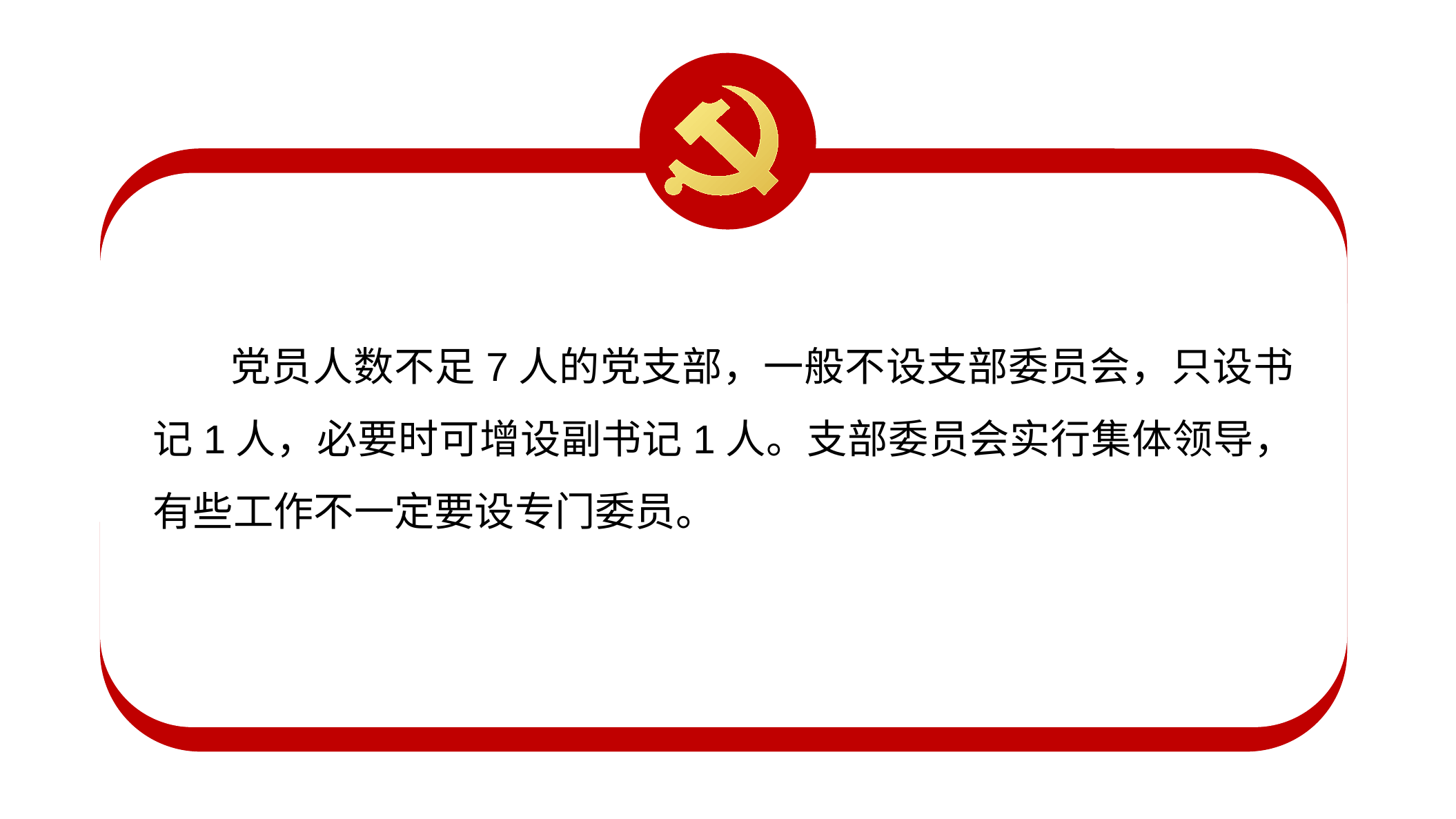

党员人数不足7人的党支部，一般不设支部委员会，只设书记1人，必要时可增设副书记1人。支部委员会实行集体领导，有些工作不一定要设专门委员。